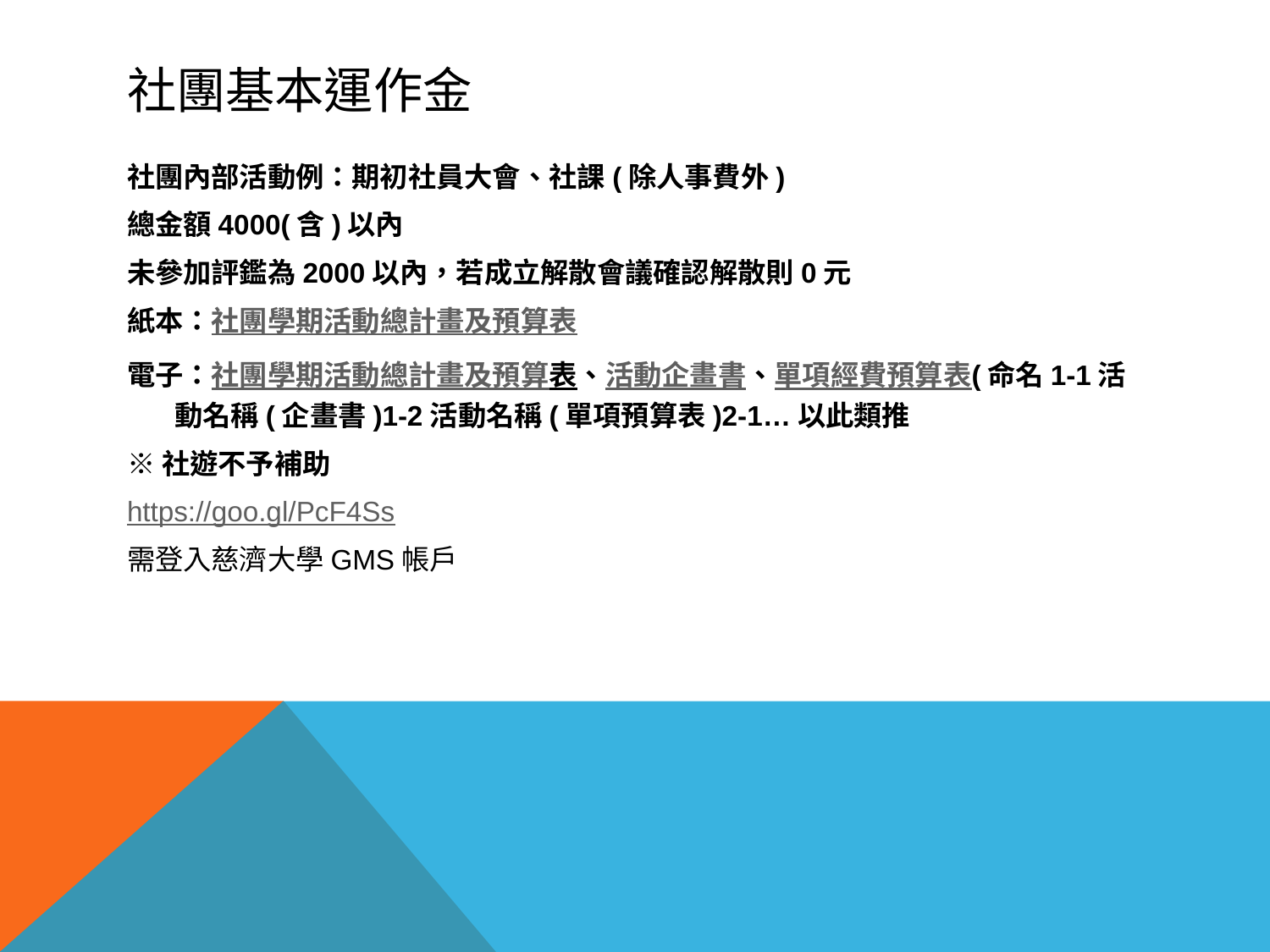

# 社團基本運作金
社團內部活動例：期初社員大會、社課(除人事費外)
總金額4000(含)以內
未參加評鑑為2000以內，若成立解散會議確認解散則0元
紙本：社團學期活動總計畫及預算表
電子：社團學期活動總計畫及預算表、活動企畫書、單項經費預算表(命名1-1活動名稱(企畫書)1-2活動名稱(單項預算表)2-1…以此類推
※社遊不予補助
https://goo.gl/PcF4Ss
需登入慈濟大學GMS帳戶